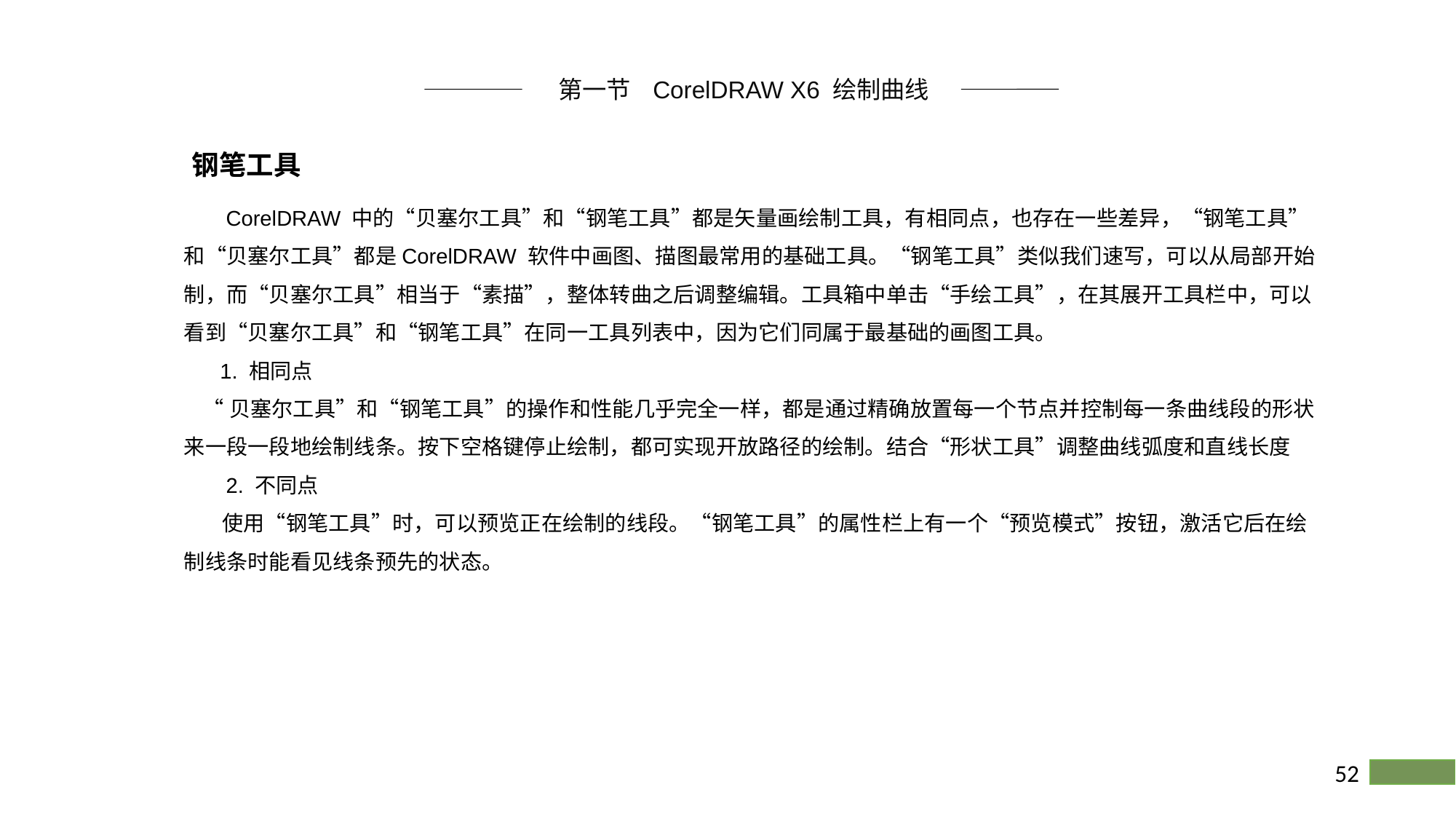

第一节   CorelDRAW X6 绘制曲线
钢笔工具
       CorelDRAW 中的“贝塞尔工具”和“钢笔工具”都是矢量画绘制工具，有相同点，也存在一些差异，“钢笔工具”和“贝塞尔工具”都是CorelDRAW 软件中画图、描图最常用的基础工具。“钢笔工具”类似我们速写，可以从局部开始制，而“贝塞尔工具”相当于“素描”，整体转曲之后调整编辑。工具箱中单击“手绘工具”，在其展开工具栏中，可以看到“贝塞尔工具”和“钢笔工具”在同一工具列表中，因为它们同属于最基础的画图工具。
      1. 相同点
    “贝塞尔工具”和“钢笔工具”的操作和性能几乎完全一样，都是通过精确放置每一个节点并控制每一条曲线段的形状来一段一段地绘制线条。按下空格键停止绘制，都可实现开放路径的绘制。结合“形状工具”调整曲线弧度和直线长度
       2. 不同点
       使用“钢笔工具”时，可以预览正在绘制的线段。“钢笔工具”的属性栏上有一个“预览模式”按钮，激活它后在绘制线条时能看见线条预先的状态。
52